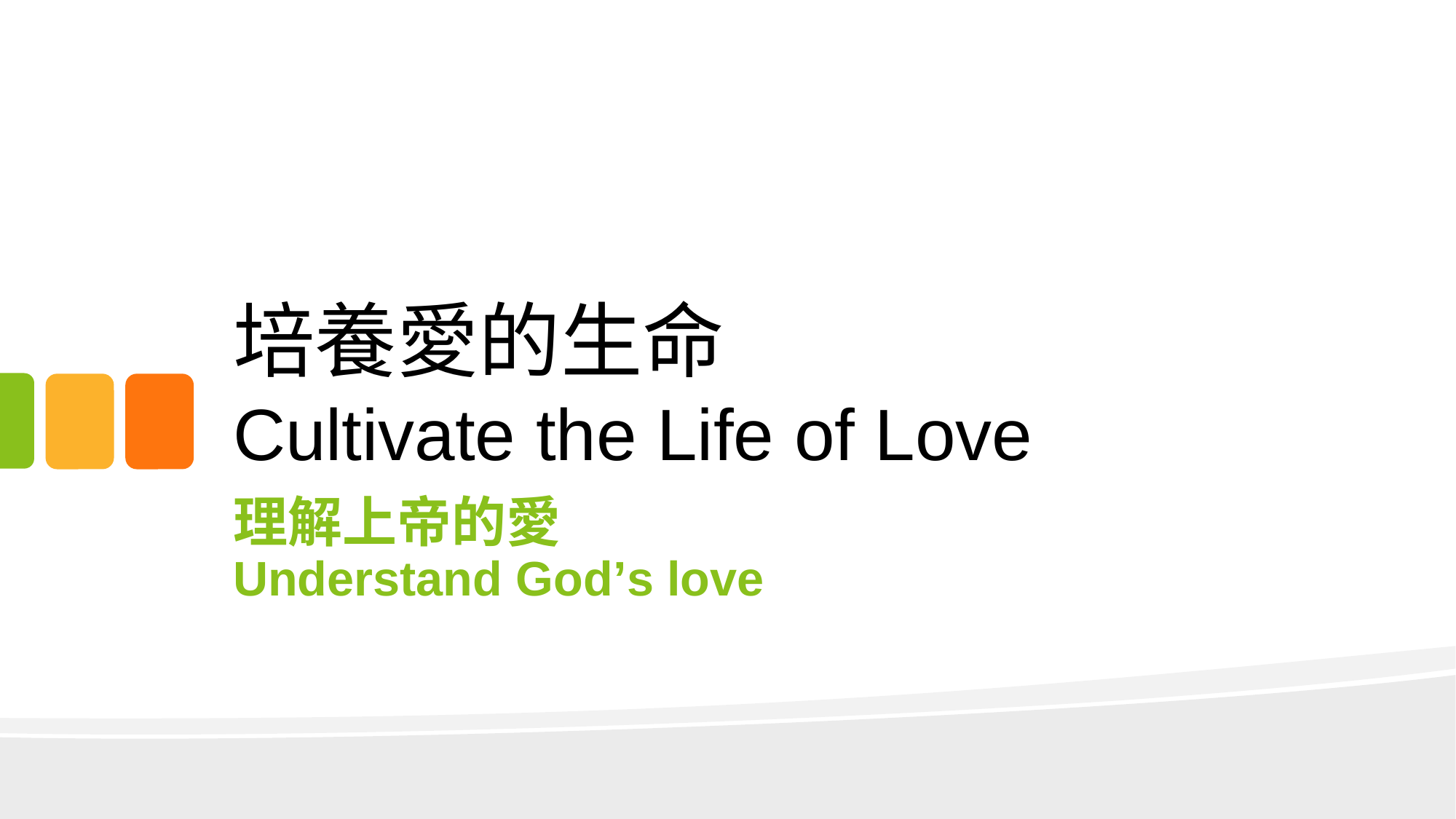

# 培養愛的生命 Cultivate the Life of Love
理解上帝的愛
Understand God’s love